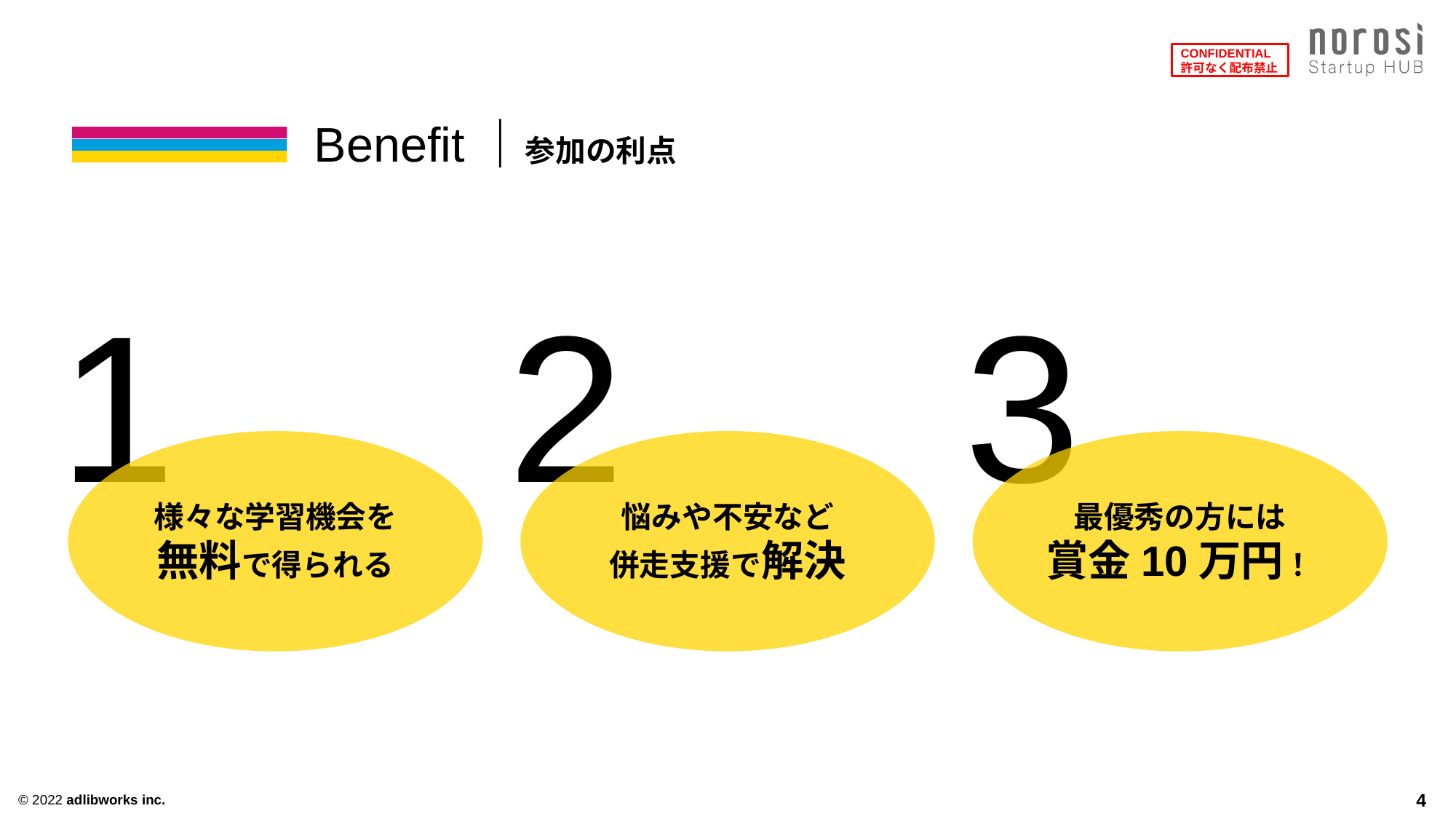

Benefit｜参加の利点

1
2
3
様々な学習機会を
無料で得られる
悩みや不安など
併走支援で解決
最優秀の方には
賞金10万円！